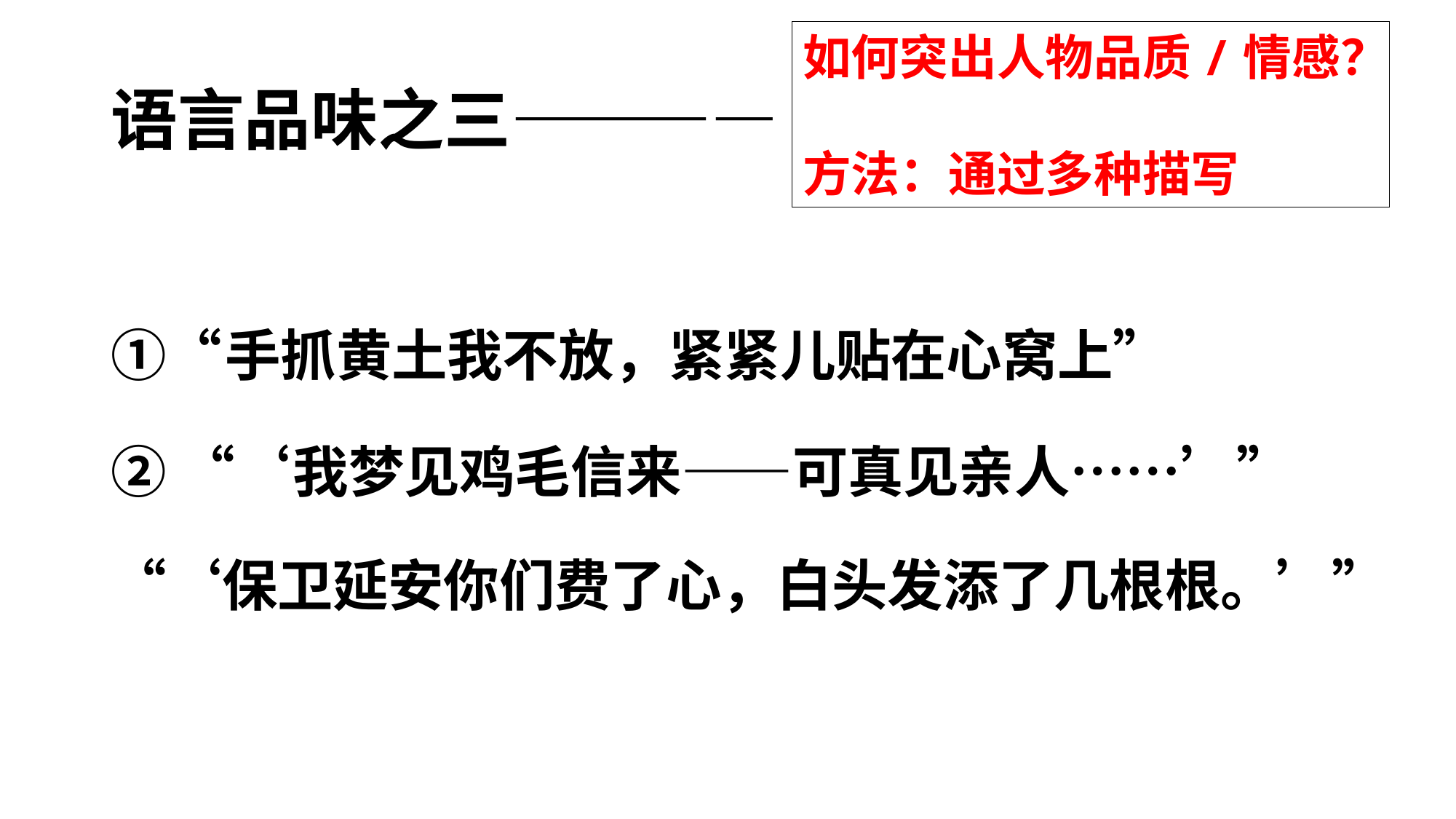

如何突出人物品质/情感？

方法：通过多种描写
# 语言品味之三————
①“手抓黄土我不放，紧紧儿贴在心窝上”
② “‘我梦见鸡毛信来——可真见亲人……’”“‘保卫延安你们费了心，白头发添了几根根。’”